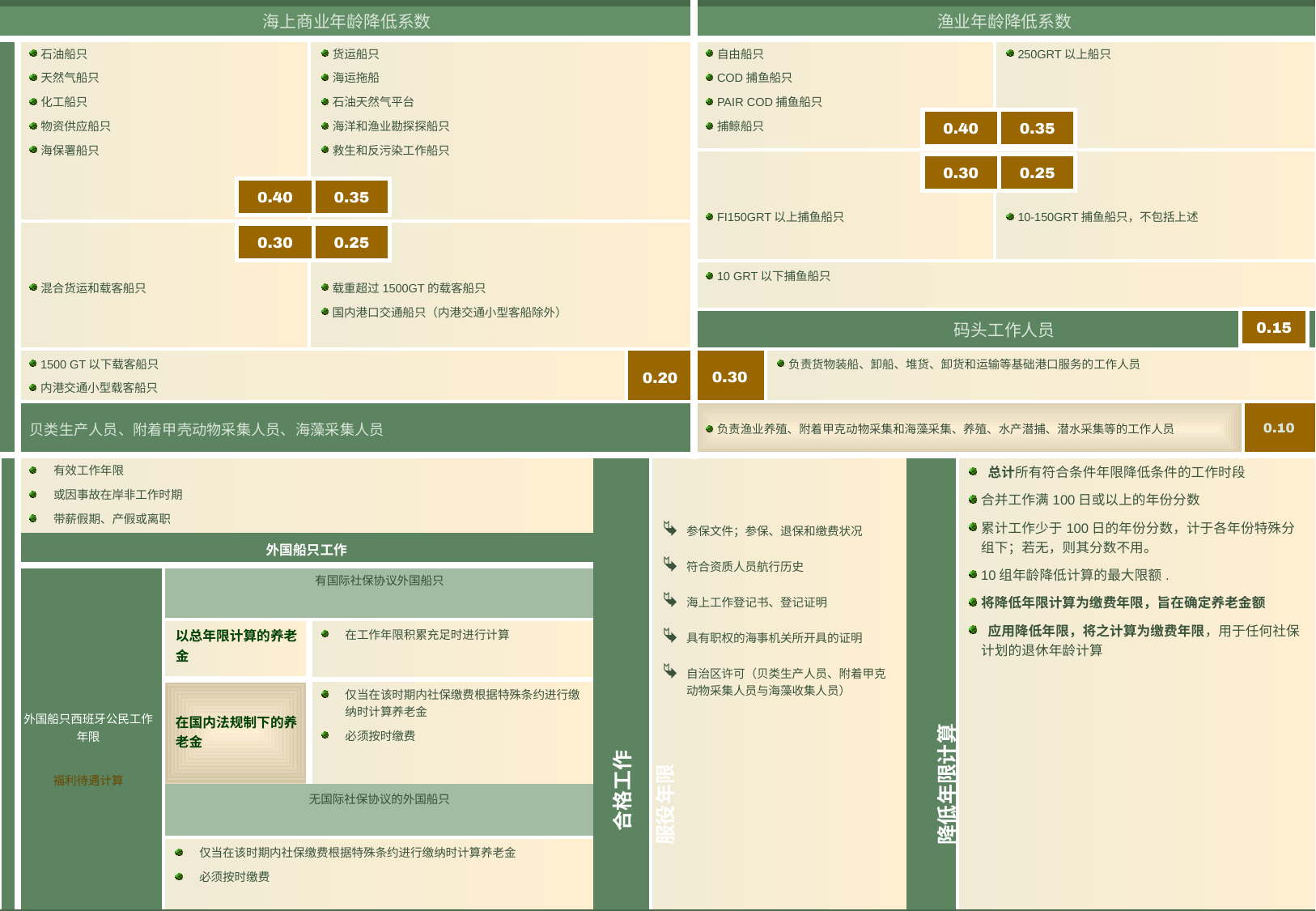

| 海上商业年龄降低系数 |  |  |  |  |  |  | 渔业年龄降低系数 |  |  |  |  |  |
| --- | --- | --- | --- | --- | --- | --- | --- | --- | --- | --- | --- | --- |
|  | 石油船只 天然气船只 化工船只 物资供应船只 海保署船只 |  | 货运船只 海运拖船 石油天然气平台 海洋和渔业勘探探船只 救生和反污染工作船只 |  |  |  | 自由船只 COD捕鱼船只 PAIR COD捕鱼船只 捕鲸船只 |  |  |  | 250GRT以上船只 |  |
|  |  |  |  |  |  |  | FI150GRT以上捕鱼船只 |  |  |  | 10-150GRT捕鱼船只，不包括上述 |  |
|  | 混合货运和载客船只 |  | 载重超过1500GT的载客船只 国内港口交通船只（内港交通小型客船除外） |  |  |  |  |  |  |  |  |  |
|  |  |  |  |  |  |  | 10 GRT以下捕鱼船只 |  |  |  |  |  |
|  |  |  |  |  |  |  | 码头工作人员 |  |  |  |  |  |
|  | 1500 GT以下载客船只 内港交通小型载客船只 |  |  |  | 0.20 |  | 0.30 | 负责货物装船、卸船、堆货、卸货和运输等基础港口服务的工作人员 |  |  |  |  |
|  | 贝类生产人员、附着甲壳动物采集人员、海藻采集人员 |  |  |  |  |  | 负责渔业养殖、附着甲克动物采集和海藻采集、养殖、水产潜捕、潜水采集等的工作人员 |  |  |  |  | 0.10 |
|  | 有效工作年限 或因事故在岸非工作时期 带薪假期、产假或离职 |  |  |  |  | 参保文件；参保、退保和缴费状况 符合资质人员航行历史 海上工作登记书、登记证明 具有职权的海事机关所开具的证明 自治区许可（贝类生产人员、附着甲克动物采集人员与海藻收集人员） |  |  |  | 总计所有符合条件年限降低条件的工作时段 合并工作满100日或以上的年份分数 累计工作少于100日的年份分数，计于各年份特殊分组下；若无，则其分数不用。 10组年龄降低计算的最大限额. 将降低年限计算为缴费年限，旨在确定养老金额 应用降低年限，将之计算为缴费年限，用于任何社保计划的退休年龄计算 |  |  |
|  | 外国船只工作 |  |  |  |  |  |  |  |  |  |  |  |
|  | 外国船只西班牙公民工作年限 福利待遇计算 | 有国际社保协议外国船只 |  |  |  |  |  |  |  |  |  |  |
|  |  | 以总年限计算的养老金 | 在工作年限积累充足时进行计算 |  |  |  |  |  |  |  |  |  |
|  |  | 在国内法规制下的养老金 | 仅当在该时期内社保缴费根据特殊条约进行缴纳时计算养老金 必须按时缴费 |  |  |  |  |  |  |  |  |  |
|  |  | 无国际社保协议的外国船只 |  |  |  |  |  |  |  |  |  |  |
|  |  | 仅当在该时期内社保缴费根据特殊条约进行缴纳时计算养老金 必须按时缴费 |  |  |  |  |  |  |  |  |  |  |
0.40
0.35
0.30
0.25
0.40
0.35
0.30
0.25
0.15
降低年限计算
合格工作
服役年限
18